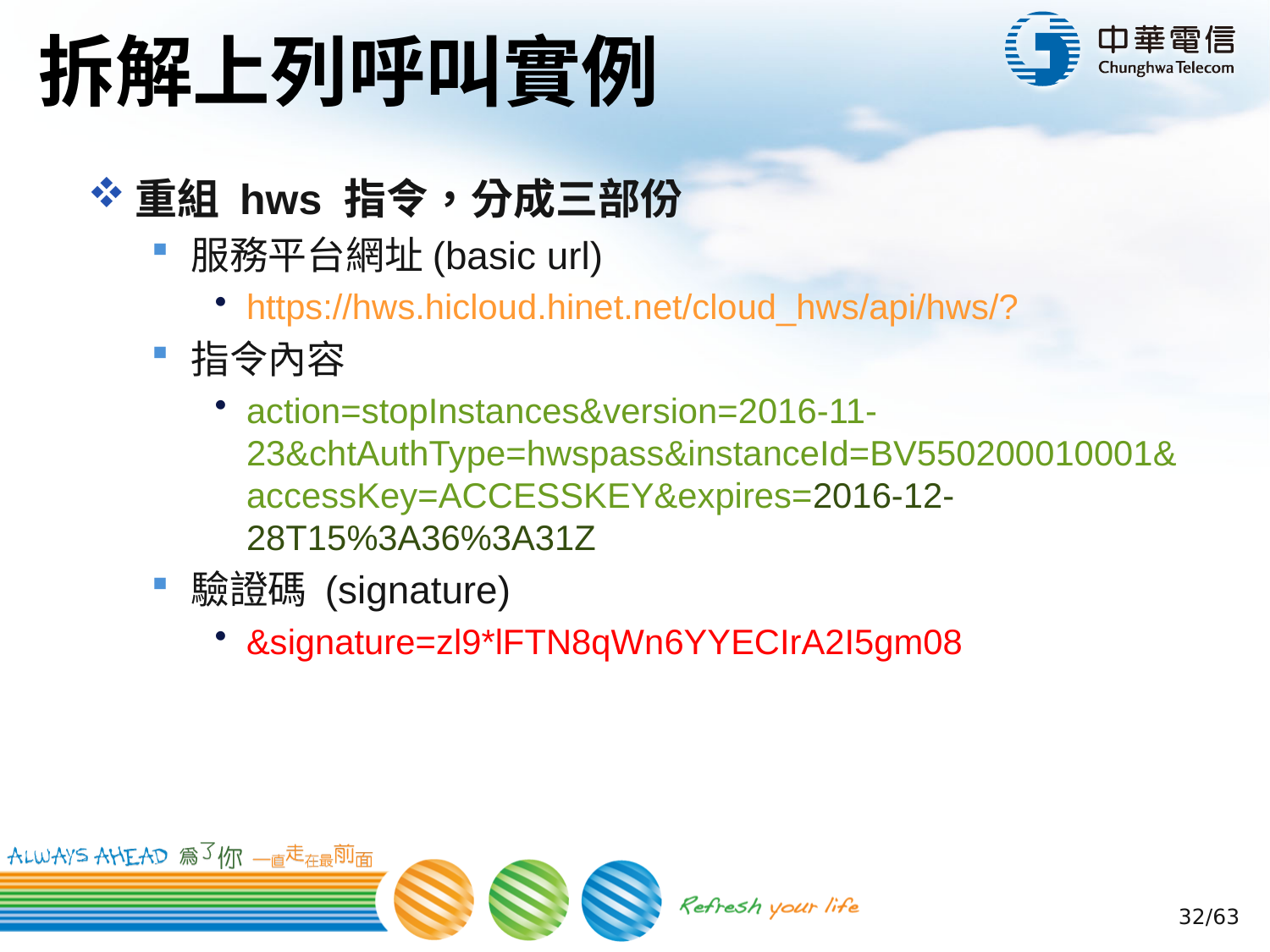

# 拆解上列呼叫實例
重組 hws 指令，分成三部份
服務平台網址(basic url)
https://hws.hicloud.hinet.net/cloud_hws/api/hws/?
指令內容
action=stopInstances&version=2016-11-23&chtAuthType=hwspass&instanceId=BV550200010001&accessKey=ACCESSKEY&expires=2016-12-28T15%3A36%3A31Z
驗證碼 (signature)
&signature=zl9*lFTN8qWn6YYECIrA2I5gm08